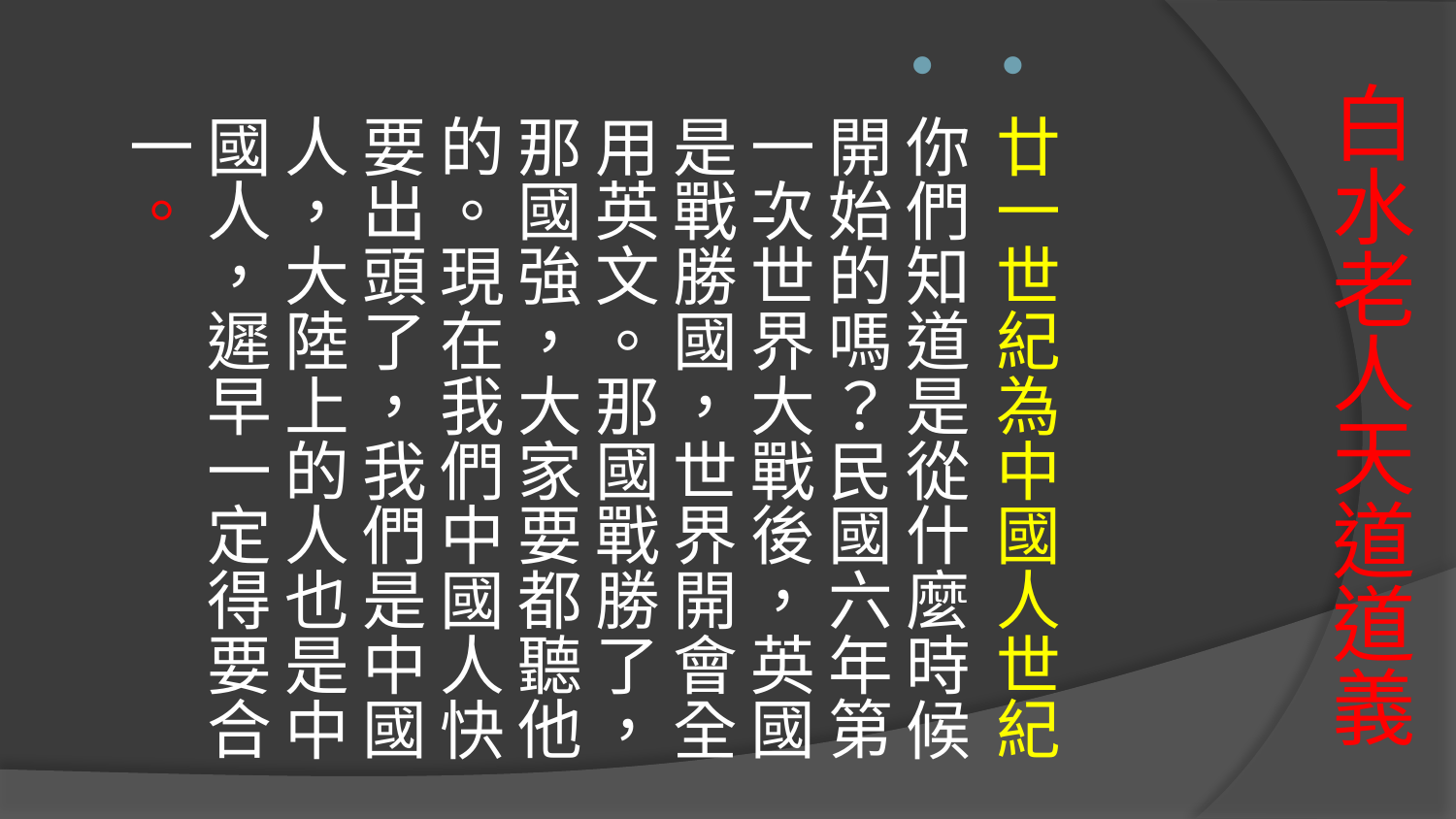

廿一世紀為中國人世紀
你們知道是從什麼時候開始的嗎？民國六年第 一次世界大戰後，英國是戰勝國，世界開會全用英文。那國戰勝了， 那國強，大家要都聽他的。現在我們中國人快要出頭了，我們是中國人，大陸上的人也是中國人，遲早一定得要合一。

# 白水老人天道道義